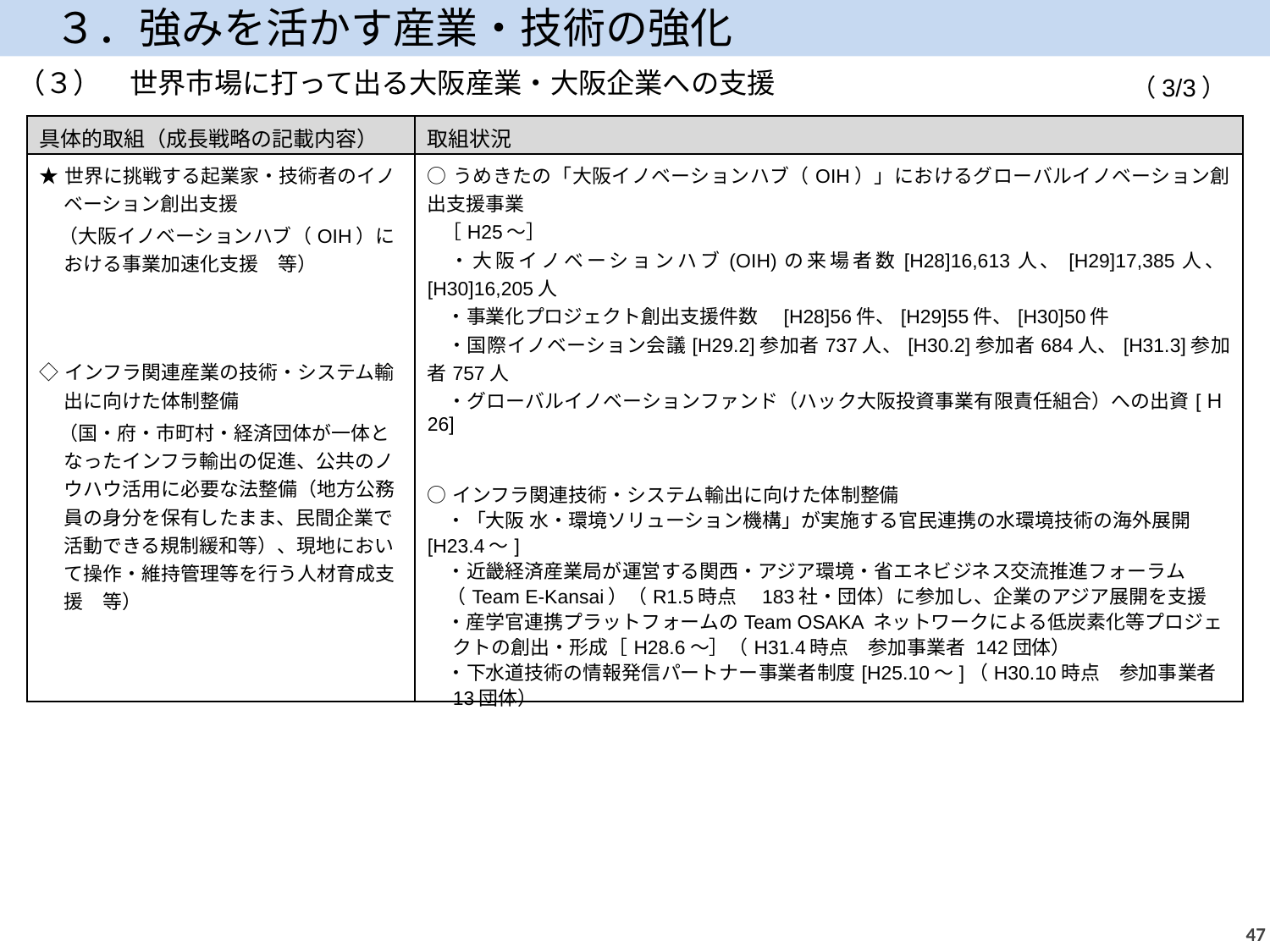

３．強みを活かす産業・技術の強化
（３）　世界市場に打って出る大阪産業・大阪企業への支援
（3/3）
| 具体的取組（成長戦略の記載内容） | 取組状況 |
| --- | --- |
| ★世界に挑戦する起業家・技術者のイノベーション創出支援 　（大阪イノベーションハブ（OIH）における事業加速化支援　等） ◇インフラ関連産業の技術・システム輸出に向けた体制整備 　（国・府・市町村・経済団体が一体となったインフラ輸出の促進、公共のノウハウ活用に必要な法整備（地方公務員の身分を保有したまま、民間企業で活動できる規制緩和等）、現地において操作・維持管理等を行う人材育成支援　等） | ○うめきたの「大阪イノベーションハブ（OIH）」におけるグローバルイノベーション創出支援事業 ［H25～］ 　・大阪イノベーションハブ(OIH)の来場者数[H28]16,613人、[H29]17,385人、[H30]16,205人 　・事業化プロジェクト創出支援件数　[H28]56件、[H29]55件、[H30]50件 　・国際イノベーション会議[H29.2]参加者737人、[H30.2]参加者684人、[H31.3]参加者757人 　・グローバルイノベーションファンド（ハック大阪投資事業有限責任組合）への出資[Ｈ26] ○インフラ関連技術・システム輸出に向けた体制整備 　・「大阪 水・環境ソリューション機構」が実施する官民連携の水環境技術の海外展開[H23.4～] 　・近畿経済産業局が運営する関西・アジア環境・省エネビジネス交流推進フォーラム 　（Team E-Kansai）（R1.5時点　183社・団体）に参加し、企業のアジア展開を支援　 　・産学官連携プラットフォームのTeam OSAKA ネットワークによる低炭素化等プロジェクトの創出・形成［H28.6～］（H31.4時点　参加事業者 142団体） 　・下水道技術の情報発信パートナー事業者制度[H25.10～]（H30.10時点　参加事業者13団体） |
47